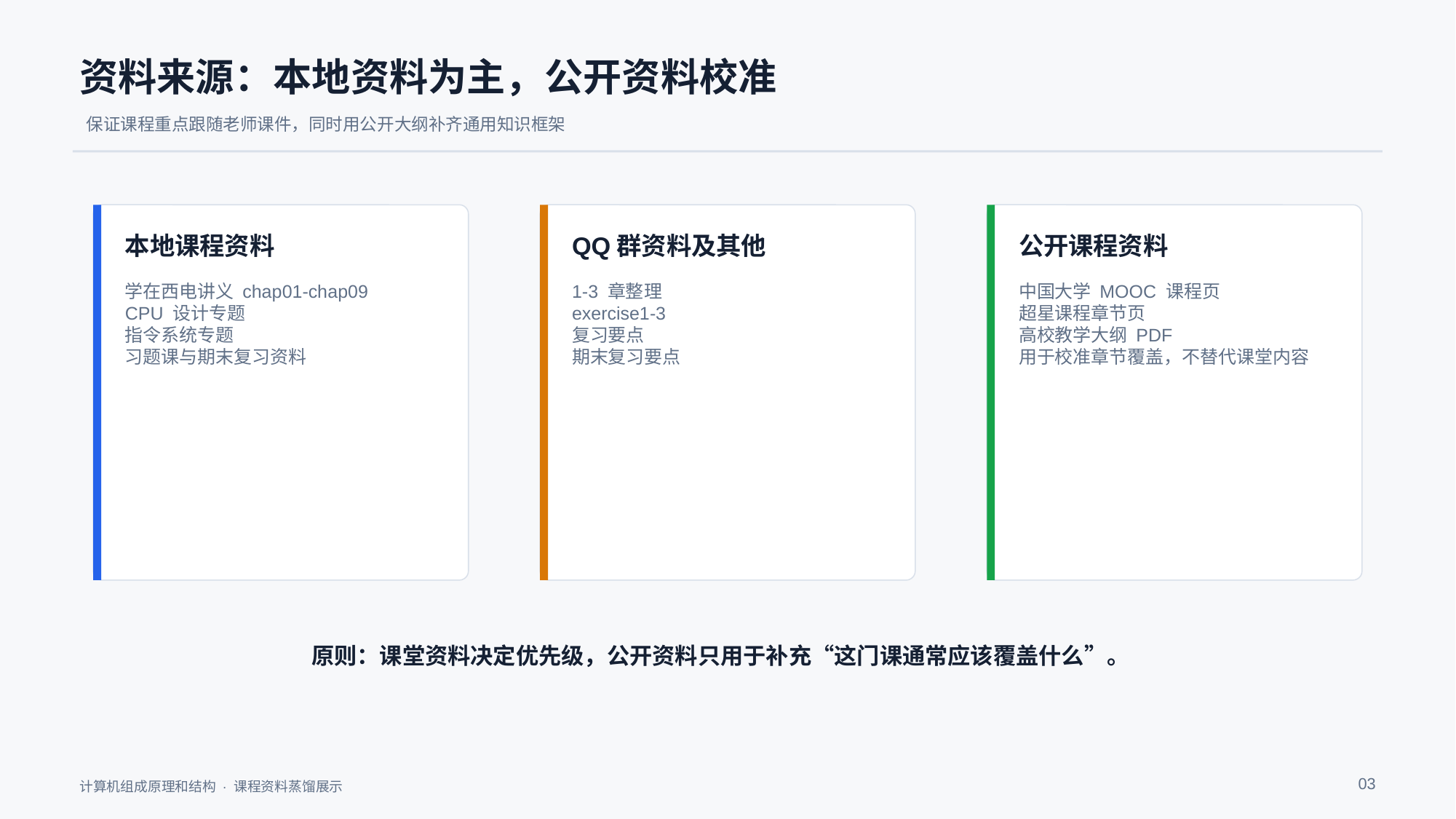

资料来源：本地资料为主，公开资料校准
保证课程重点跟随老师课件，同时用公开大纲补齐通用知识框架

本地课程资料
QQ群资料及其他
公开课程资料
学在西电讲义 chap01-chap09
CPU 设计专题
指令系统专题
习题课与期末复习资料
1-3 章整理
exercise1-3
复习要点
期末复习要点
中国大学 MOOC 课程页
超星课程章节页
高校教学大纲 PDF
用于校准章节覆盖，不替代课堂内容
原则：课堂资料决定优先级，公开资料只用于补充“这门课通常应该覆盖什么”。
03
计算机组成原理和结构 · 课程资料蒸馏展示